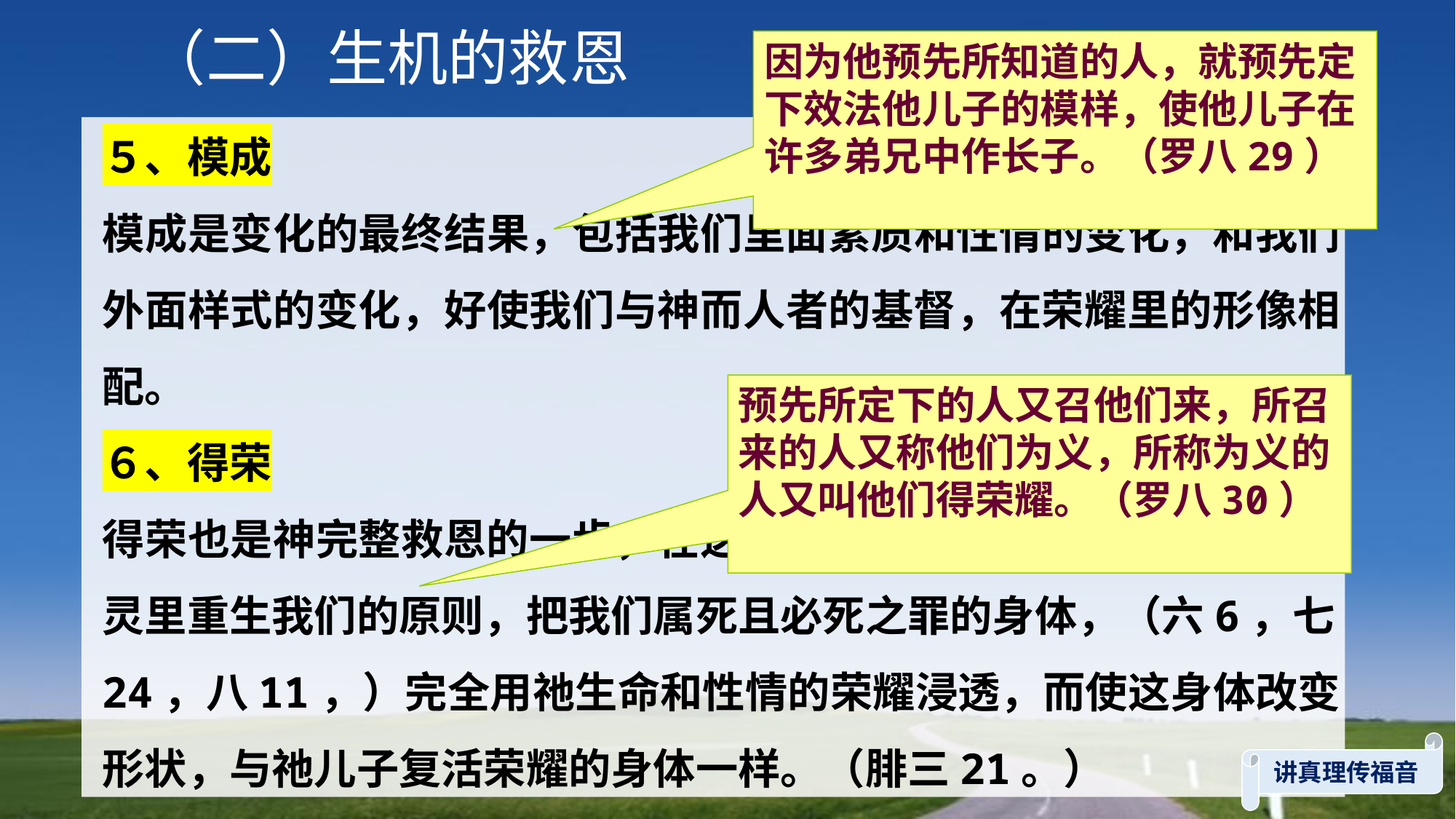

（二）生机的救恩
因为他预先所知道的人，就预先定下效法他儿子的模样，使他儿子在许多弟兄中作长子。（罗八29）
５、模成
模成是变化的最终结果，包括我们里面素质和性情的变化，和我们外面样式的变化，好使我们与神而人者的基督，在荣耀里的形像相配。
６、得荣
得荣也是神完整救恩的一步，在这一步，神要按照祂藉那灵在我们灵里重生我们的原则，把我们属死且必死之罪的身体，（六6，七24，八11，）完全用祂生命和性情的荣耀浸透，而使这身体改变形状，与祂儿子复活荣耀的身体一样。（腓三21。）

预先所定下的人又召他们来，所召来的人又称他们为义，所称为义的人又叫他们得荣耀。（罗八30）
讲真理传福音